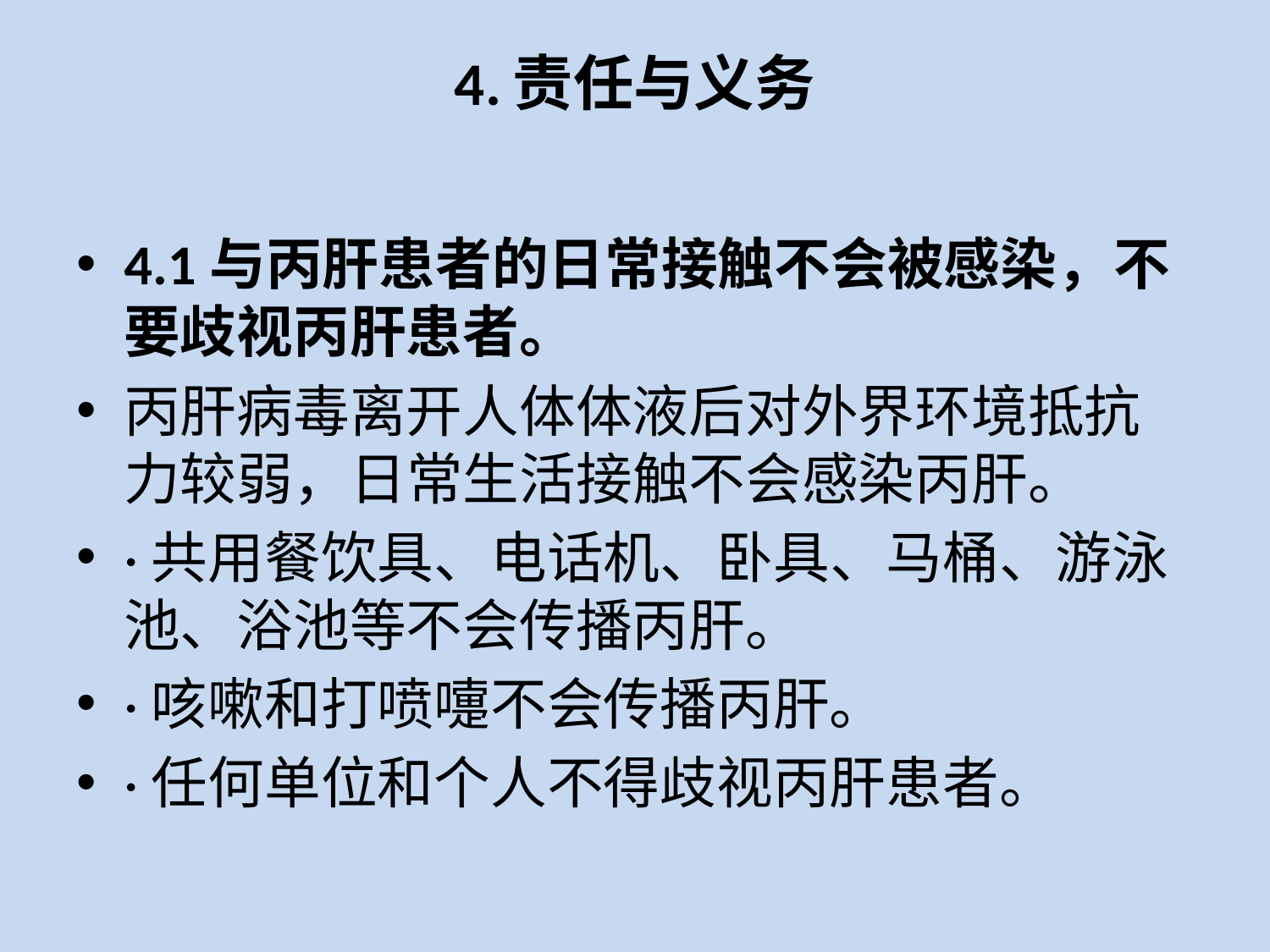

# 4.责任与义务
4.1与丙肝患者的日常接触不会被感染，不要歧视丙肝患者。
丙肝病毒离开人体体液后对外界环境抵抗力较弱，日常生活接触不会感染丙肝。
·共用餐饮具、电话机、卧具、马桶、游泳池、浴池等不会传播丙肝。
·咳嗽和打喷嚏不会传播丙肝。
·任何单位和个人不得歧视丙肝患者。